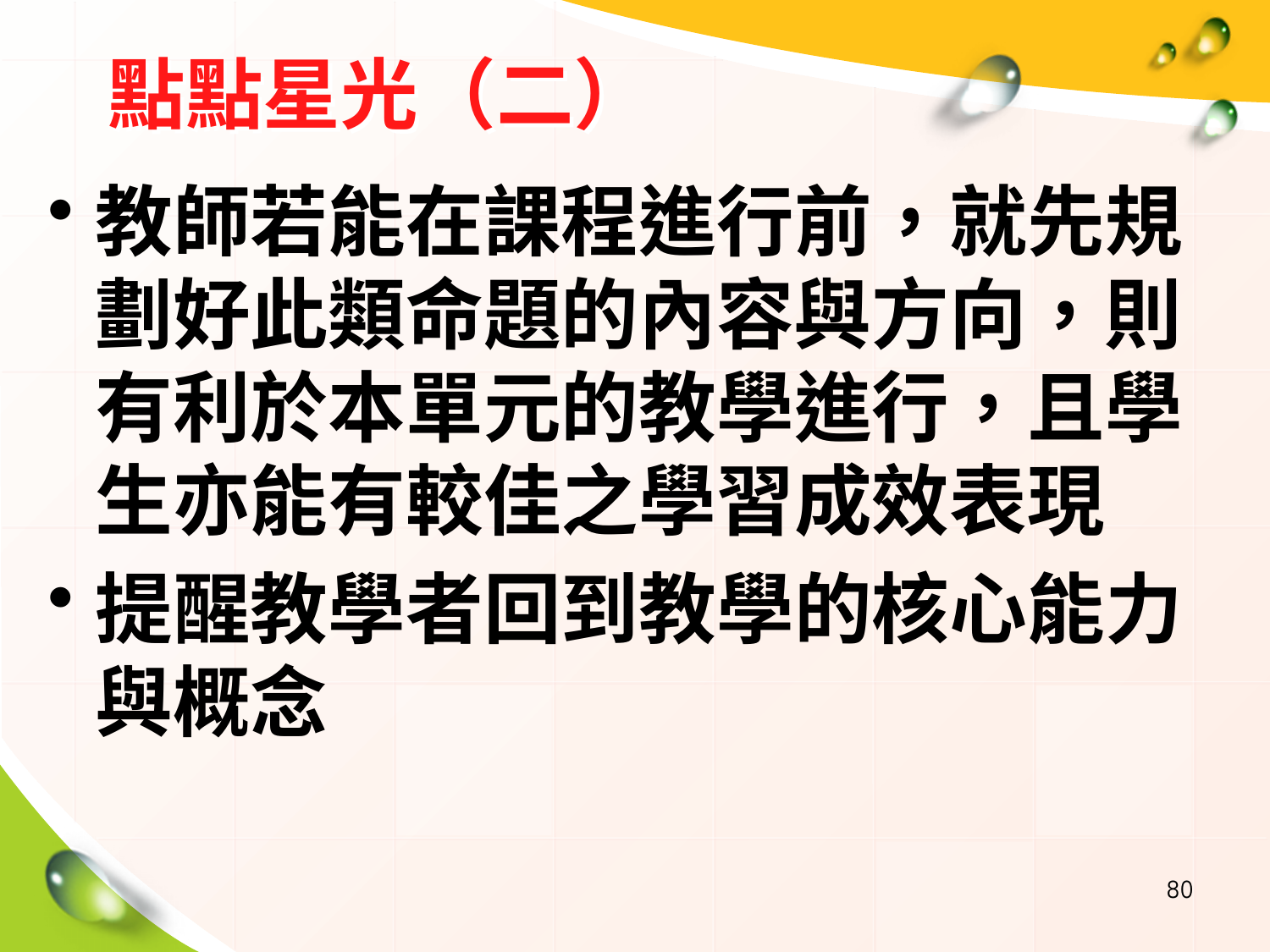

# 點點星光（二）
教師若能在課程進行前，就先規劃好此類命題的內容與方向，則有利於本單元的教學進行，且學生亦能有較佳之學習成效表現
提醒教學者回到教學的核心能力與概念

80